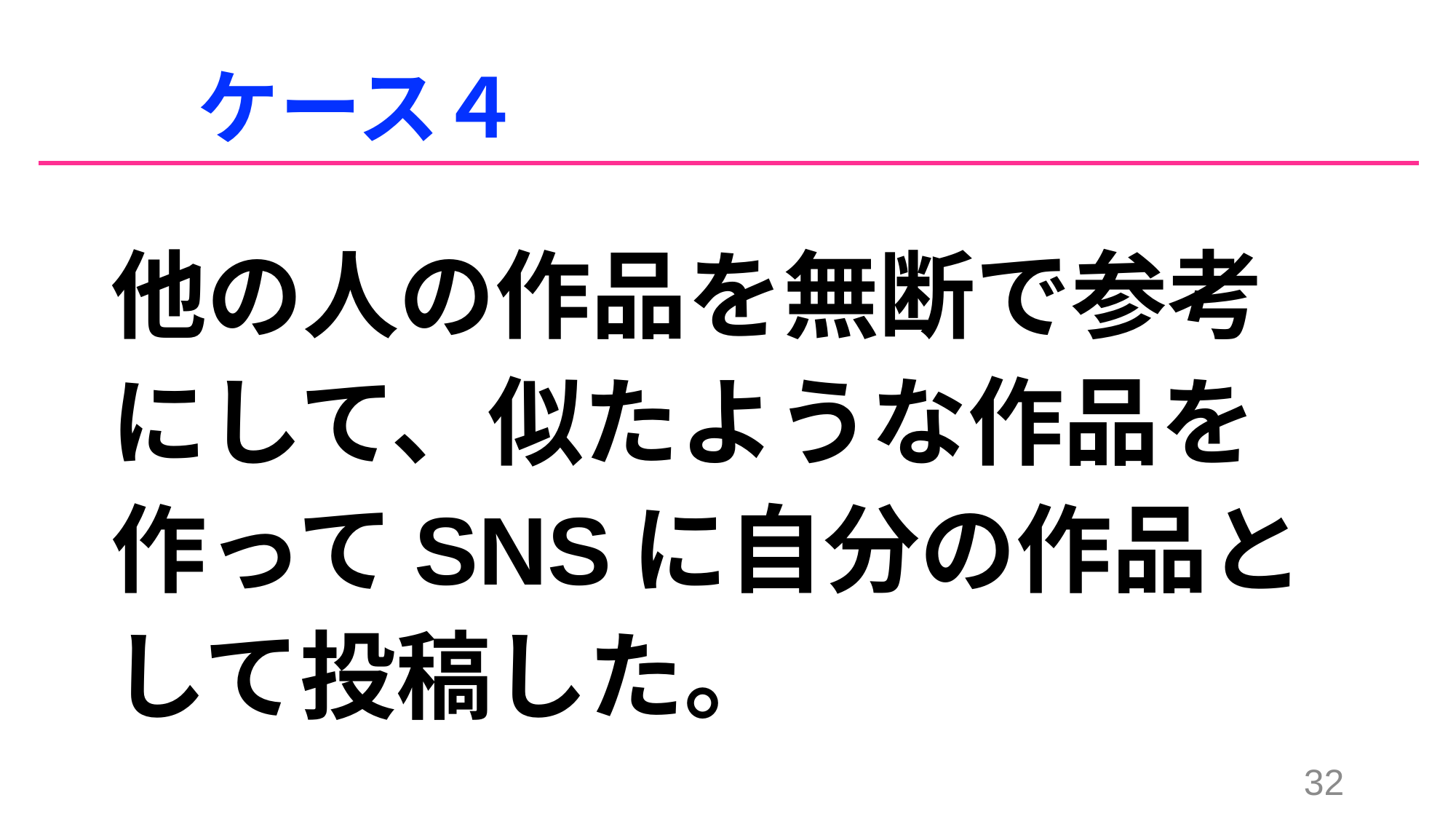

# ケース４
他の人の作品を無断で参考にして、似たような作品を作ってSNSに自分の作品として投稿した。
32